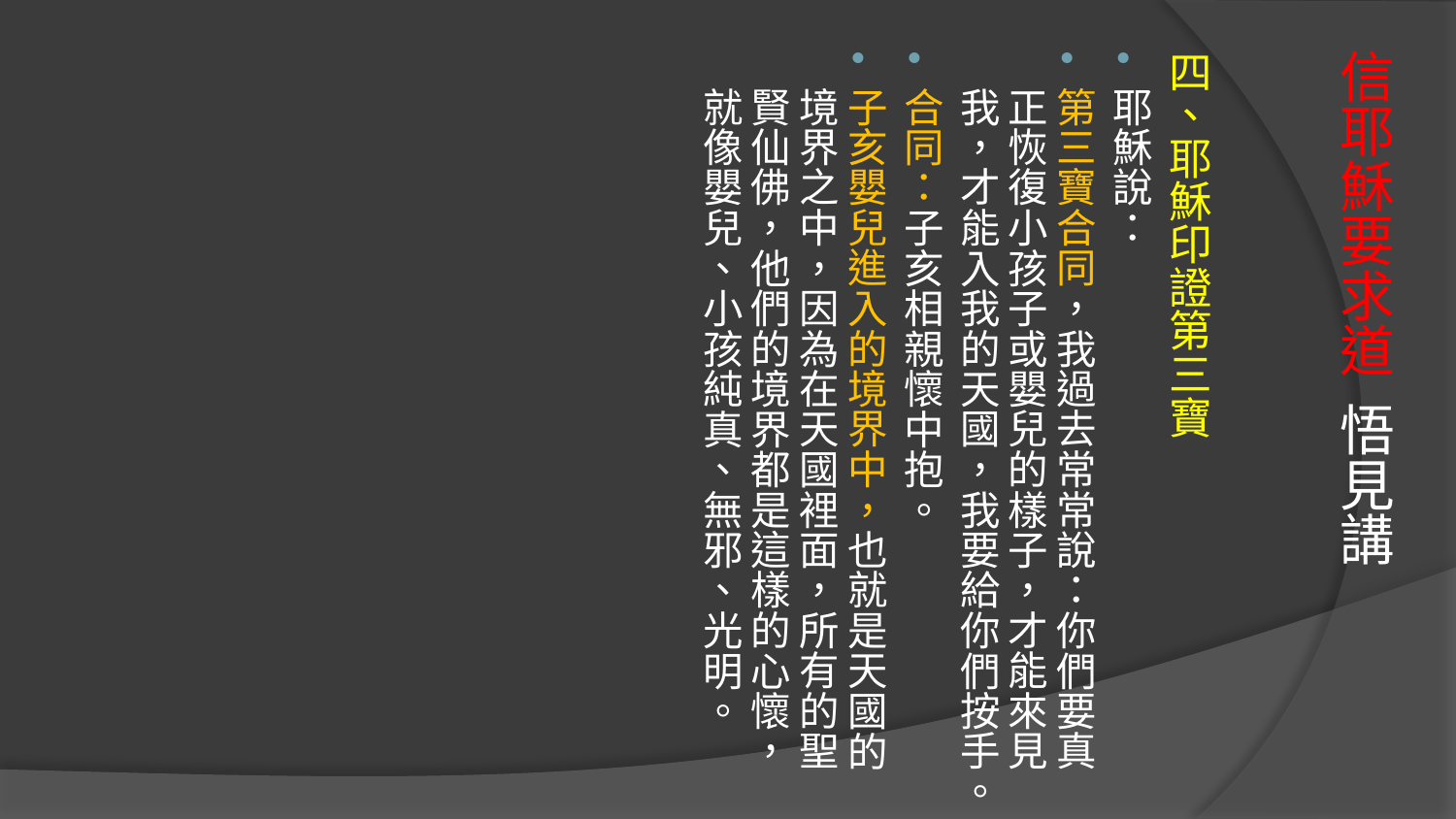

四、耶穌印證第三寶
耶穌說：
第三寶合同，我過去常常說：你們要真正恢復小孩子或嬰兒的樣子，才能來見我，才能入我的天國，我要給你們按手。
合同：子亥相親懷中抱。
子亥嬰兒進入的境界中，也就是天國的境界之中，因為在天國裡面，所有的聖賢仙佛，他們的境界都是這樣的心懷，就像嬰兒、小孩純真、無邪、光明。

# 信耶穌要求道  悟見講